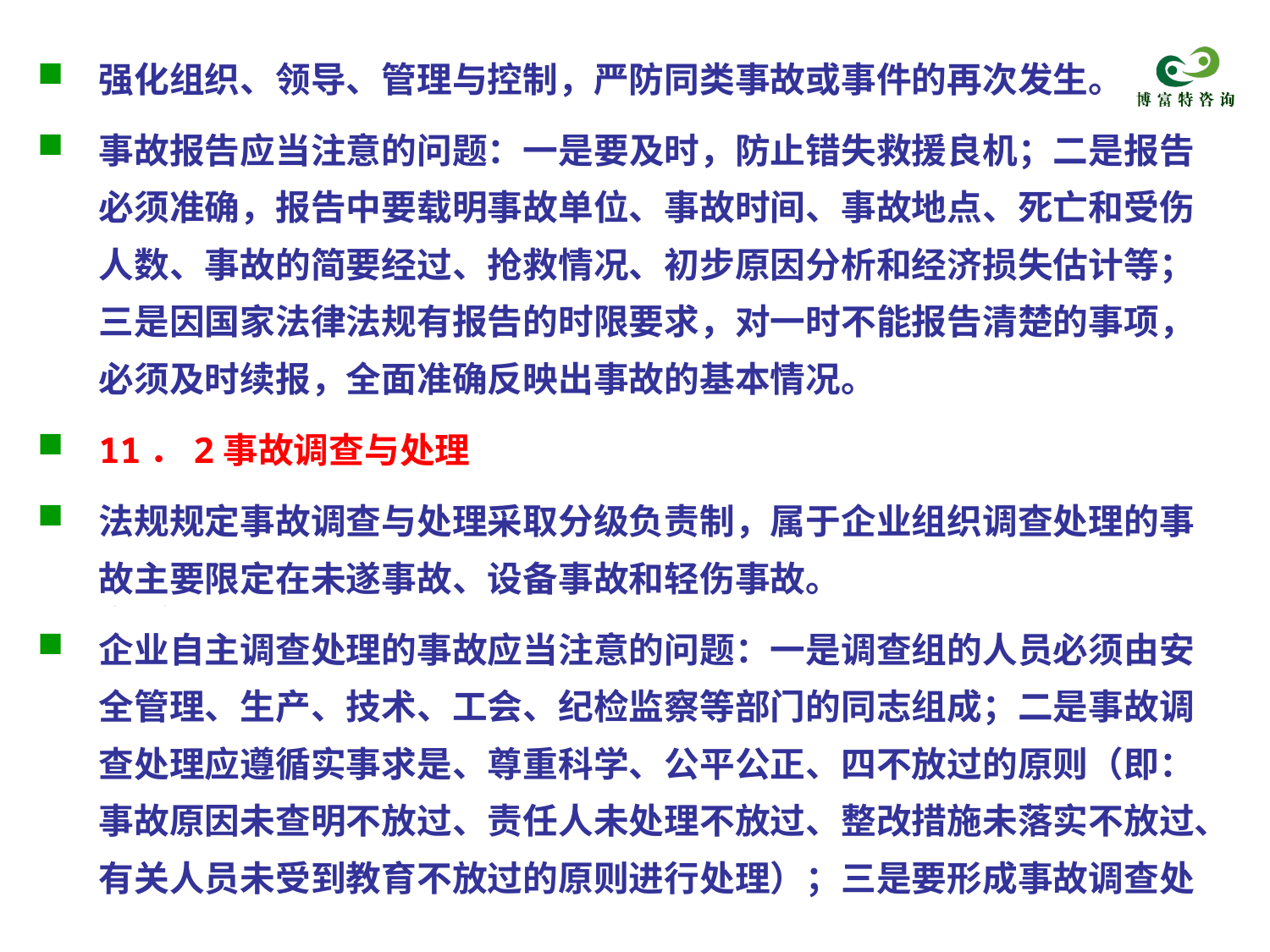

强化组织、领导、管理与控制，严防同类事故或事件的再次发生。
事故报告应当注意的问题：一是要及时，防止错失救援良机；二是报告必须准确，报告中要载明事故单位、事故时间、事故地点、死亡和受伤人数、事故的简要经过、抢救情况、初步原因分析和经济损失估计等；三是因国家法律法规有报告的时限要求，对一时不能报告清楚的事项，必须及时续报，全面准确反映出事故的基本情况。
11．2事故调查与处理
法规规定事故调查与处理采取分级负责制，属于企业组织调查处理的事故主要限定在未遂事故、设备事故和轻伤事故。
企业自主调查处理的事故应当注意的问题：一是调查组的人员必须由安全管理、生产、技术、工会、纪检监察等部门的同志组成；二是事故调查处理应遵循实事求是、尊重科学、公平公正、四不放过的原则（即：事故原因未查明不放过、责任人未处理不放过、整改措施未落实不放过、有关人员未受到教育不放过的原则进行处理）；三是要形成事故调查处